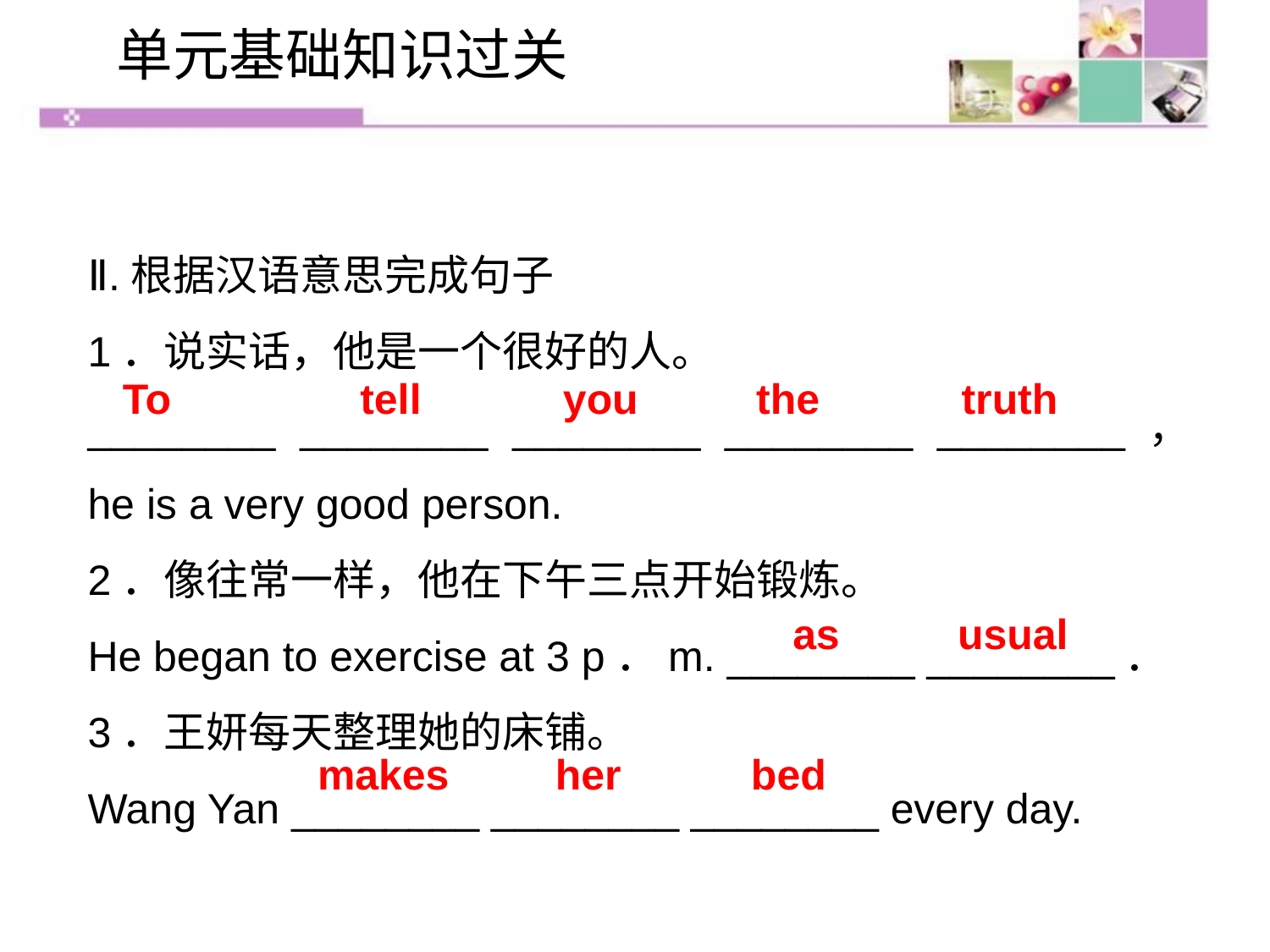

单元基础知识过关
Ⅱ.根据汉语意思完成句子
1．说实话，他是一个很好的人。
________ ________ ________ ________ ________， he is a very good person.
2．像往常一样，他在下午三点开始锻炼。
He began to exercise at 3 p．m. ________ ________．
3．王妍每天整理她的床铺。
Wang Yan ________ ________ ________ every day.
To                tell            you          the            truth
as          usual
makes         her           bed